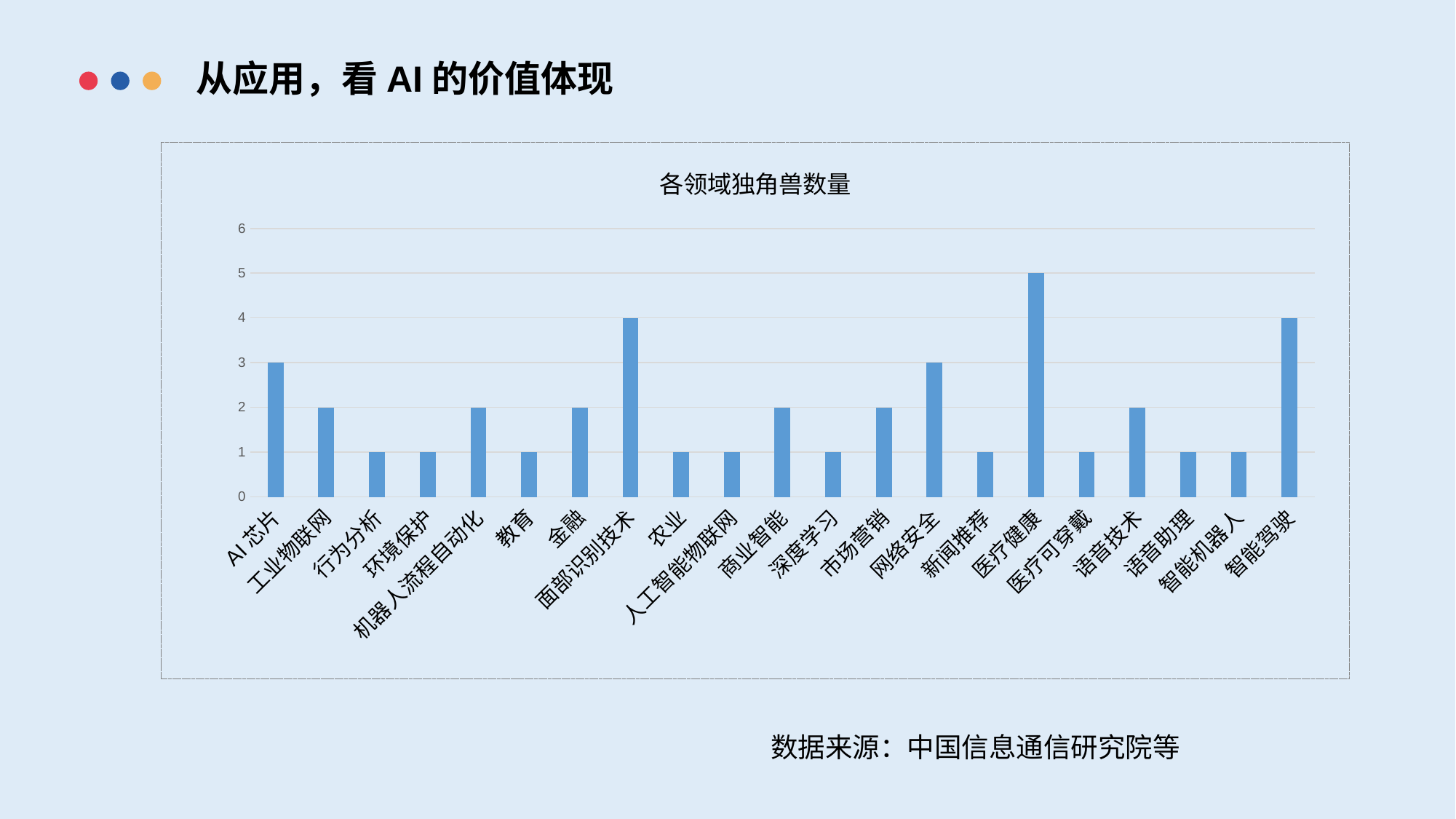

从应用，看AI的价值体现

### Chart: 各领域独角兽数量

| Category | 企业数量 |
|---|---|
| AI芯片 | 3.0 |
| 工业物联网 | 2.0 |
| 行为分析 | 1.0 |
| 环境保护 | 1.0 |
| 机器人流程自动化 | 2.0 |
| 教育 | 1.0 |
| 金融 | 2.0 |
| 面部识别技术 | 4.0 |
| 农业 | 1.0 |
| 人工智能物联网 | 1.0 |
| 商业智能 | 2.0 |
| 深度学习 | 1.0 |
| 市场营销 | 2.0 |
| 网络安全 | 3.0 |
| 新闻推荐 | 1.0 |
| 医疗健康 | 5.0 |
| 医疗可穿戴 | 1.0 |
| 语音技术 | 2.0 |
| 语音助理 | 1.0 |
| 智能机器人 | 1.0 |
| 智能驾驶 | 4.0 |
数据来源：中国信息通信研究院等